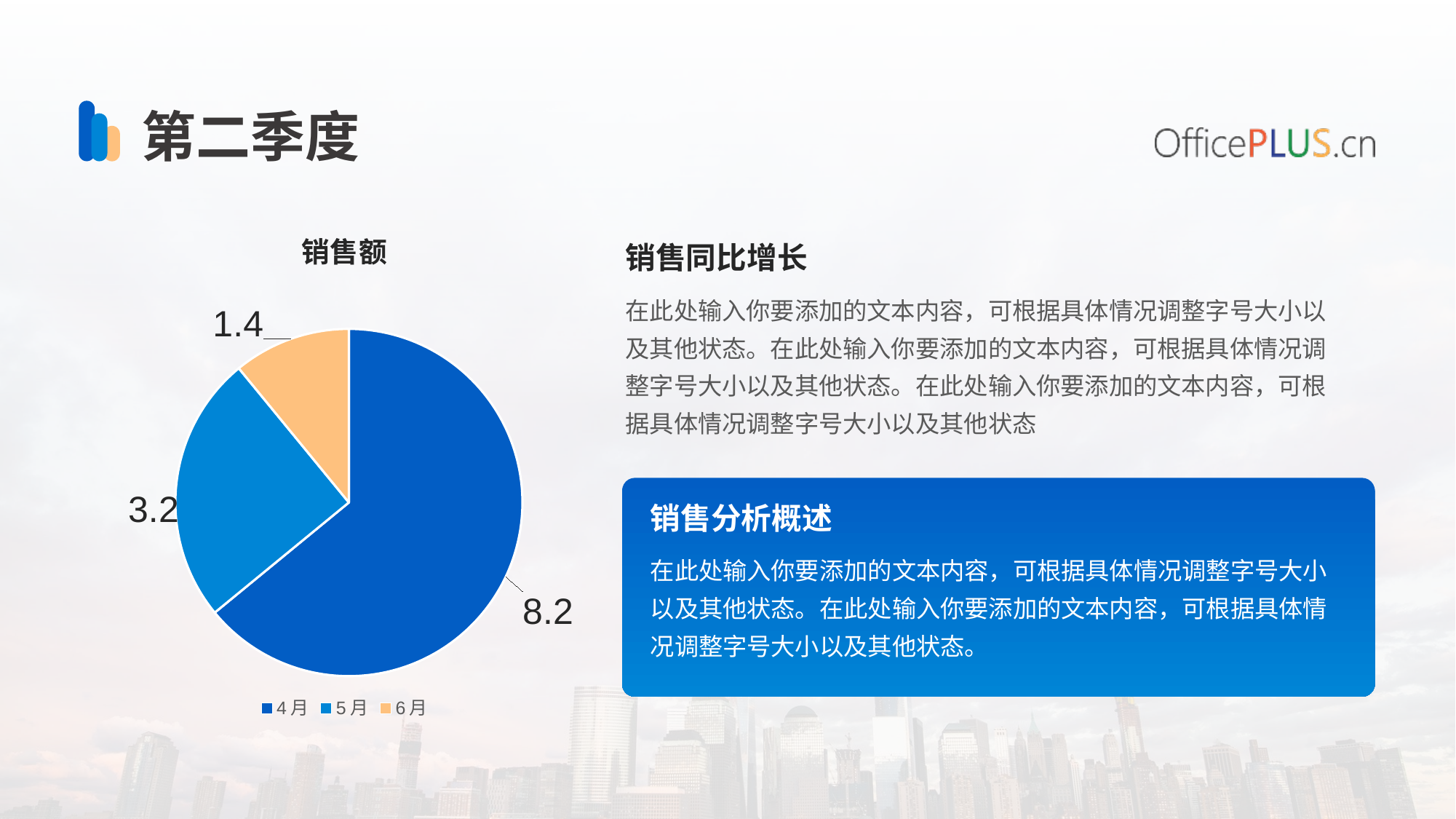

第二季度

### Chart:

| Category | 销售额 |
|---|---|
| 4月 | 8.2 |
| 5月 | 3.2 |
| 6月 | 1.4 |
销售同比增长
在此处输入你要添加的文本内容，可根据具体情况调整字号大小以及其他状态。在此处输入你要添加的文本内容，可根据具体情况调整字号大小以及其他状态。在此处输入你要添加的文本内容，可根据具体情况调整字号大小以及其他状态

销售分析概述
在此处输入你要添加的文本内容，可根据具体情况调整字号大小以及其他状态。在此处输入你要添加的文本内容，可根据具体情况调整字号大小以及其他状态。